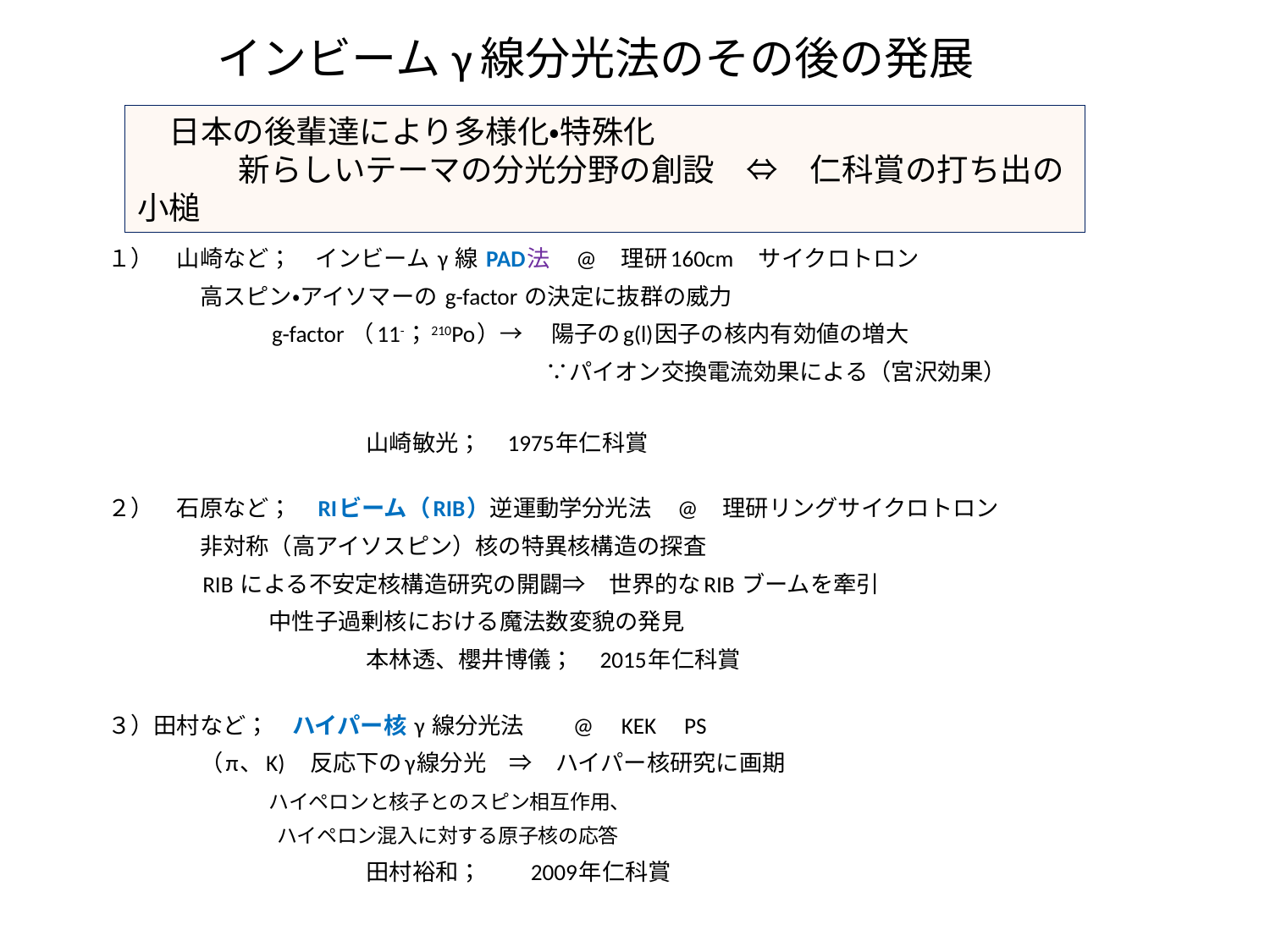

# インビームγ線分光法のその後の発展
　日本の後輩達により多様化・特殊化
             新らしいテーマの分光分野の創設　⇔　仁科賞の打ち出の小槌

１）　山崎など；　インビーム γ 線 PAD法　@　理研160cm　サイクロトロン
　　　　高スピン・アイソマーの g-factor の決定に抜群の威力
　　　　　　　g-factor （11-；210Po）→ 　陽子のg(l)因子の核内有効値の増大
　　　　　　　　　　　　　　　　　　　∵パイオン交換電流効果による（宮沢効果）
　　　　　　　　　　 　山崎敏光；　1975年仁科賞

２）　石原など；　RIビーム（RIB）逆運動学分光法　@　理研リングサイクロトロン
　　　　非対称（高アイソスピン）核の特異核構造の探査
　　　　RIB による不安定核構造研究の開闢⇒　世界的なRIB ブームを牽引
　　　　　　　中性子過剰核における魔法数変貌の発見
　　　　　　　　　　　 本林透、櫻井博儀；　2015年仁科賞

３）田村など；　ハイパー核 γ 線分光法　　@　KEK　PS
　　　　（π、K)　反応下のγ線分光　⇒　ハイパー核研究に画期
　　　　　　　ハイペロンと核子とのスピン相互作用、
　　　　　　 　　 ハイペロン混入に対する原子核の応答
　　　　　　　　　　　 田村裕和；　　2009年仁科賞